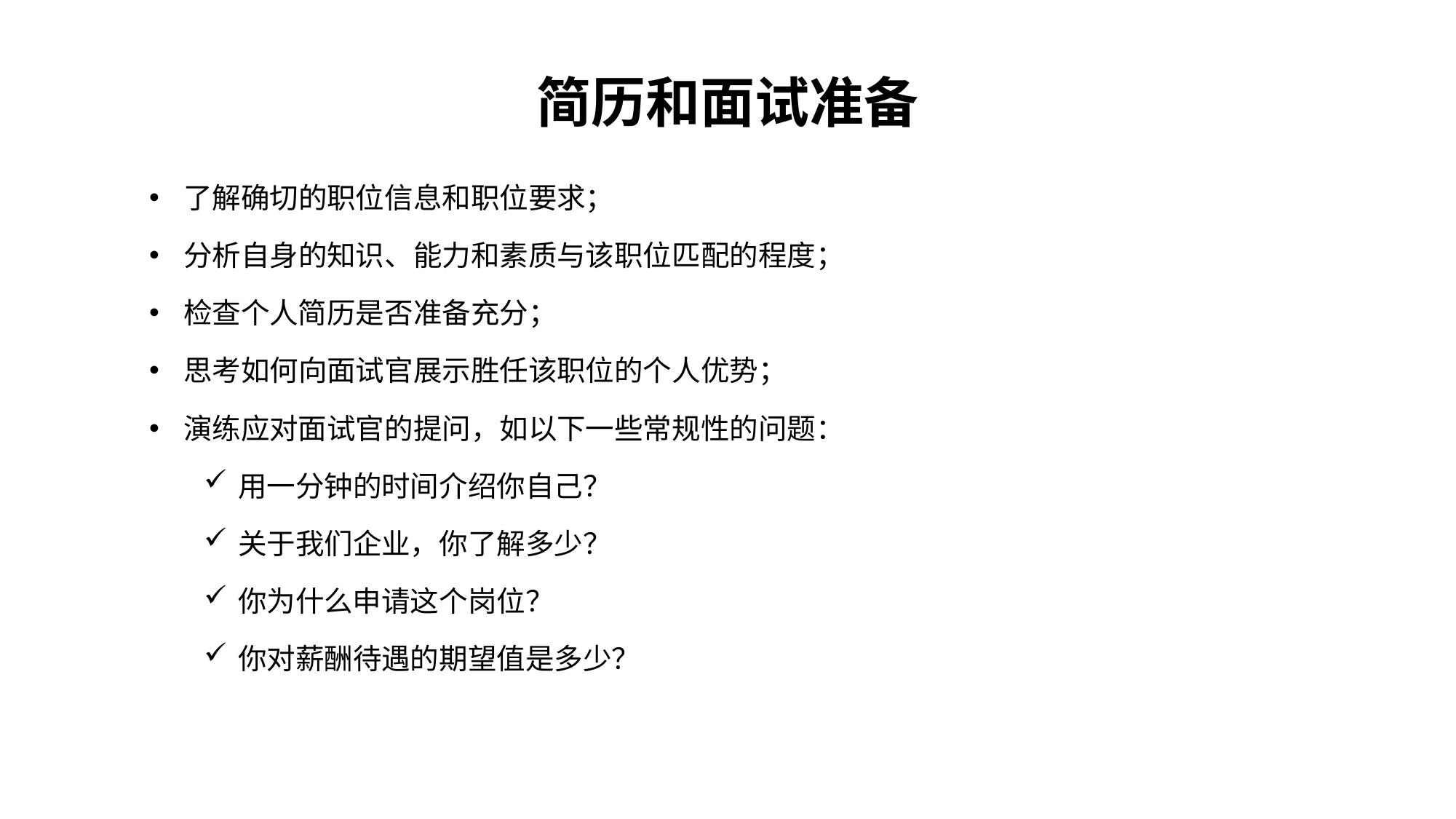

# 简历和面试准备
了解确切的职位信息和职位要求；
分析自身的知识、能力和素质与该职位匹配的程度；
检查个人简历是否准备充分；
思考如何向面试官展示胜任该职位的个人优势；
演练应对面试官的提问，如以下一些常规性的问题：
用一分钟的时间介绍你自己？
关于我们企业，你了解多少？
你为什么申请这个岗位？
你对薪酬待遇的期望值是多少？